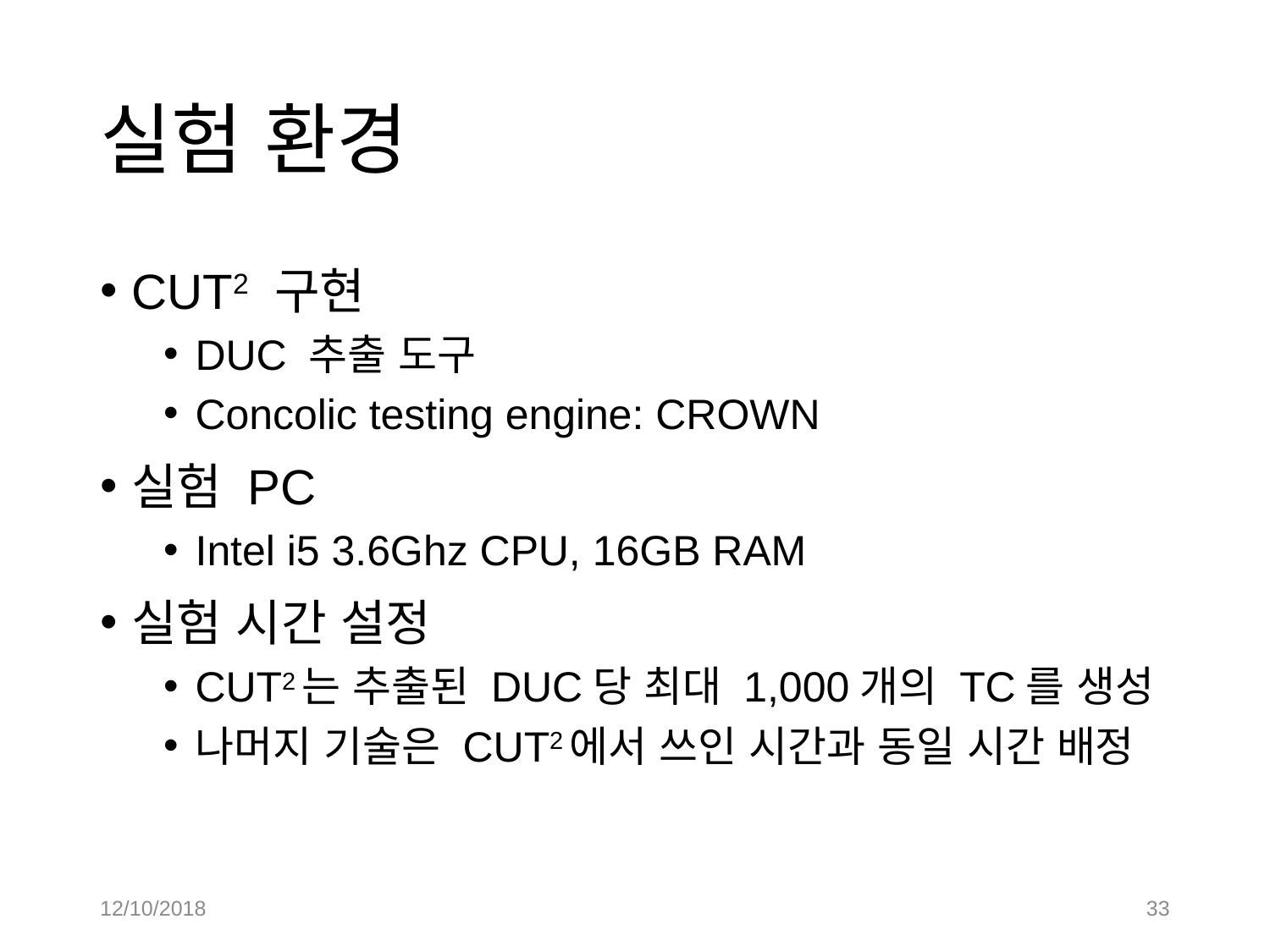

# 실험 환경
CUT2 구현
DUC 추출 도구
Concolic testing engine: CROWN
실험 PC
Intel i5 3.6Ghz CPU, 16GB RAM
실험 시간 설정
CUT2는 추출된 DUC당 최대 1,000개의 TC를 생성
나머지 기술은 CUT2에서 쓰인 시간과 동일 시간 배정
12/10/2018
33